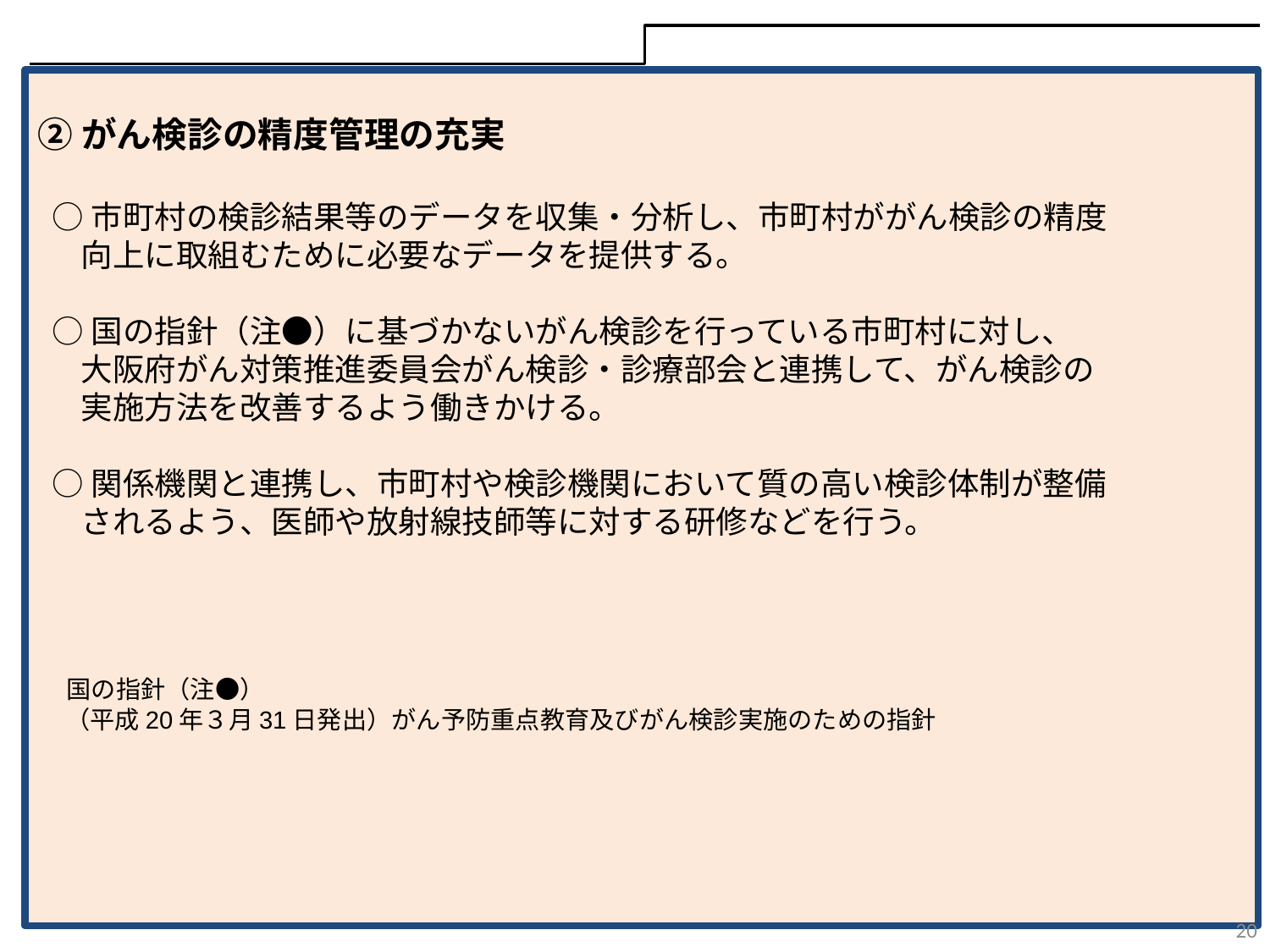

②がん検診の精度管理の充実

  ○市町村の検診結果等のデータを収集・分析し、市町村ががん検診の精度
     向上に取組むために必要なデータを提供する。

  ○国の指針（注●）に基づかないがん検診を行っている市町村に対し、
     大阪府がん対策推進委員会がん検診・診療部会と連携して、がん検診の
     実施方法を改善するよう働きかける。

  ○関係機関と連携し、市町村や検診機関において質の高い検診体制が整備
     されるよう、医師や放射線技師等に対する研修などを行う。

   国の指針（注●）
    （平成20年３月31日発出）がん予防重点教育及びがん検診実施のための指針
20